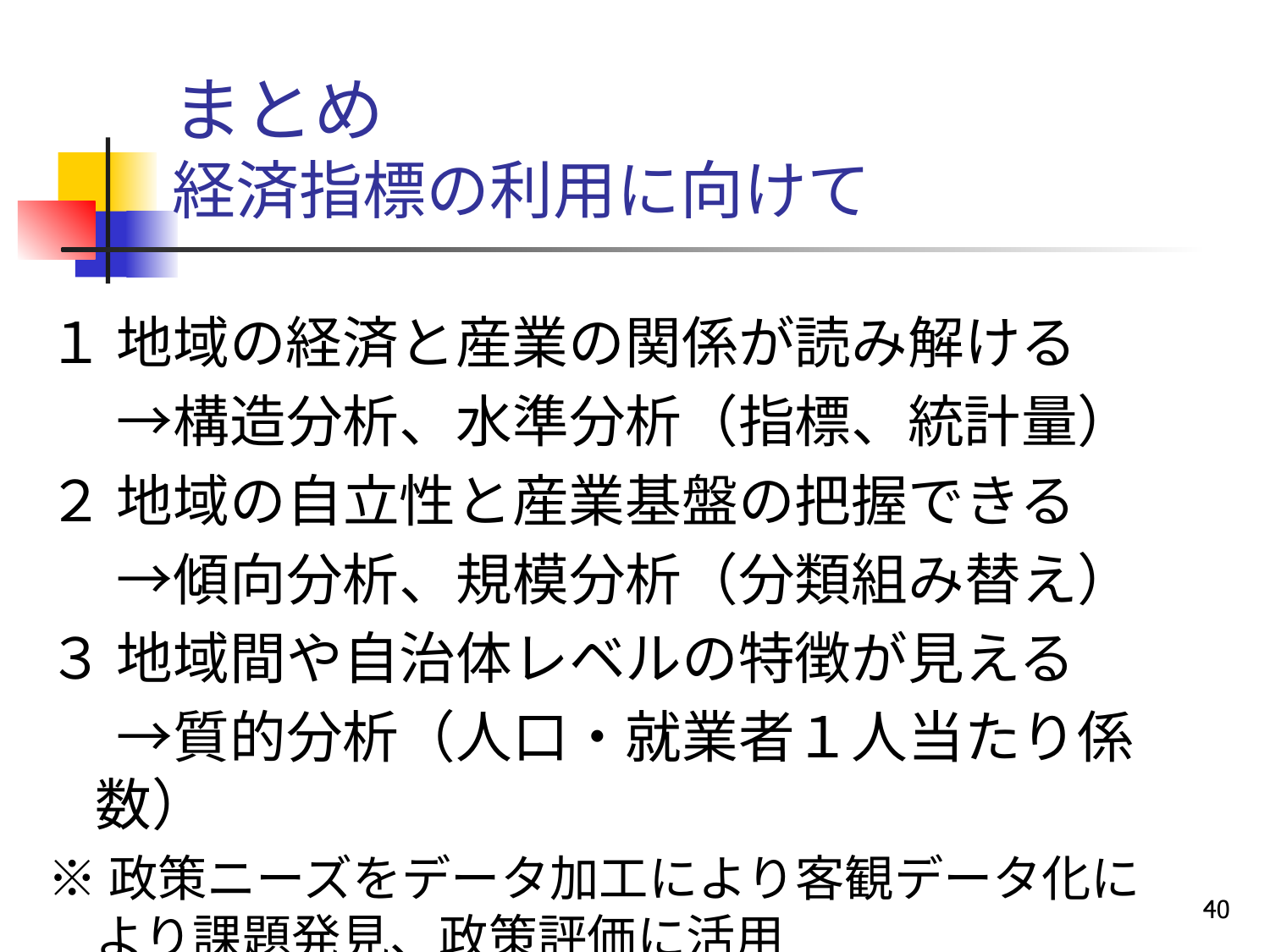

# まとめ 経済指標の利用に向けて
１ 地域の経済と産業の関係が読み解ける
　 →構造分析、水準分析（指標、統計量）
２ 地域の自立性と産業基盤の把握できる
　 →傾向分析、規模分析（分類組み替え）
３ 地域間や自治体レベルの特徴が見える
　 →質的分析（人口・就業者１人当たり係数）
※政策ニーズをデータ加工により客観データ化により課題発見、政策評価に活用

40